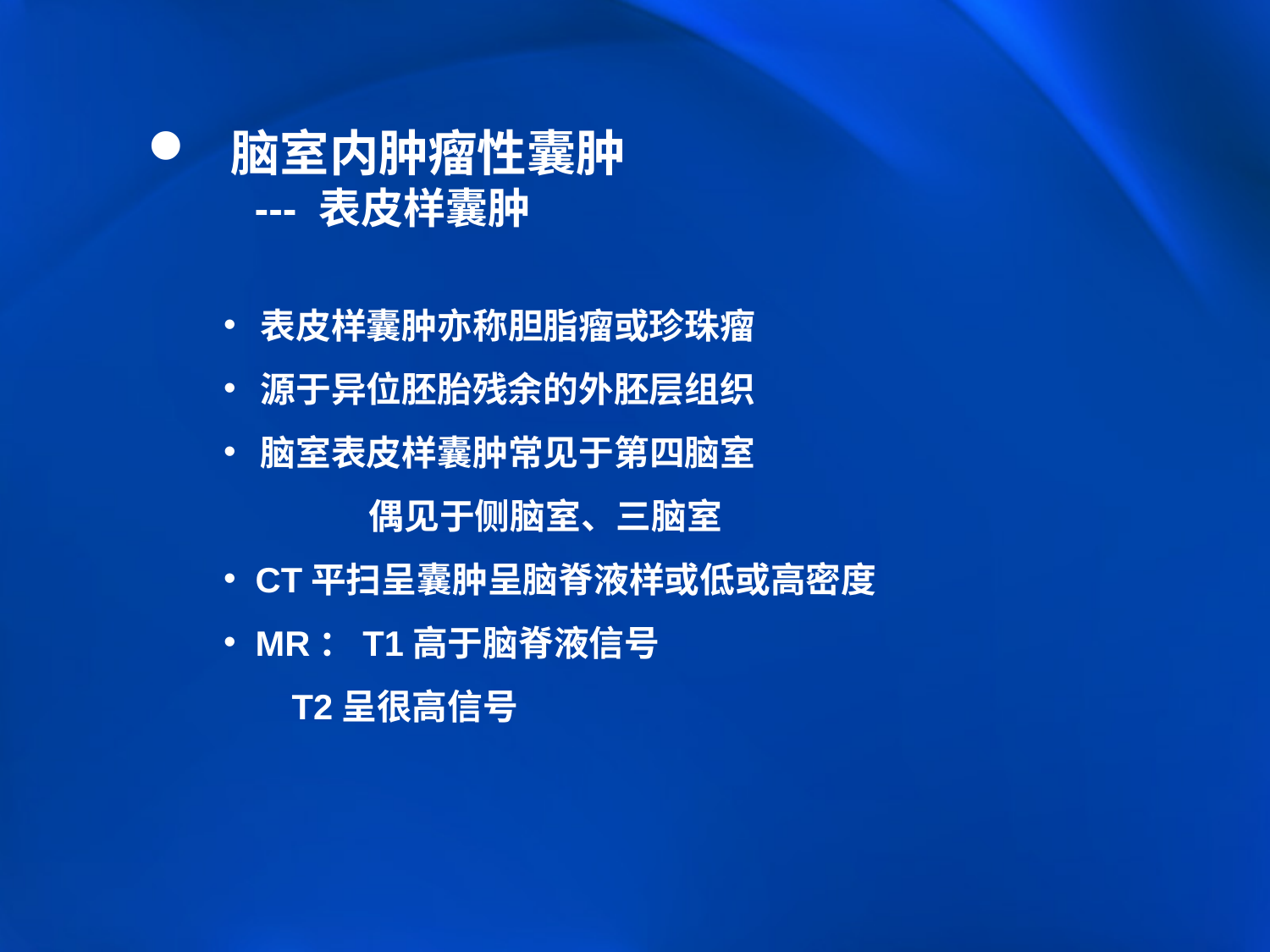

脑室内肿瘤性囊肿
           --- 表皮样囊肿
  表皮样囊肿亦称胆脂瘤或珍珠瘤
  源于异位胚胎残余的外胚层组织
  脑室表皮样囊肿常见于第四脑室
                 偶见于侧脑室、三脑室
  CT平扫呈囊肿呈脑脊液样或低或高密度
  MR：T1高于脑脊液信号
       T2呈很高信号